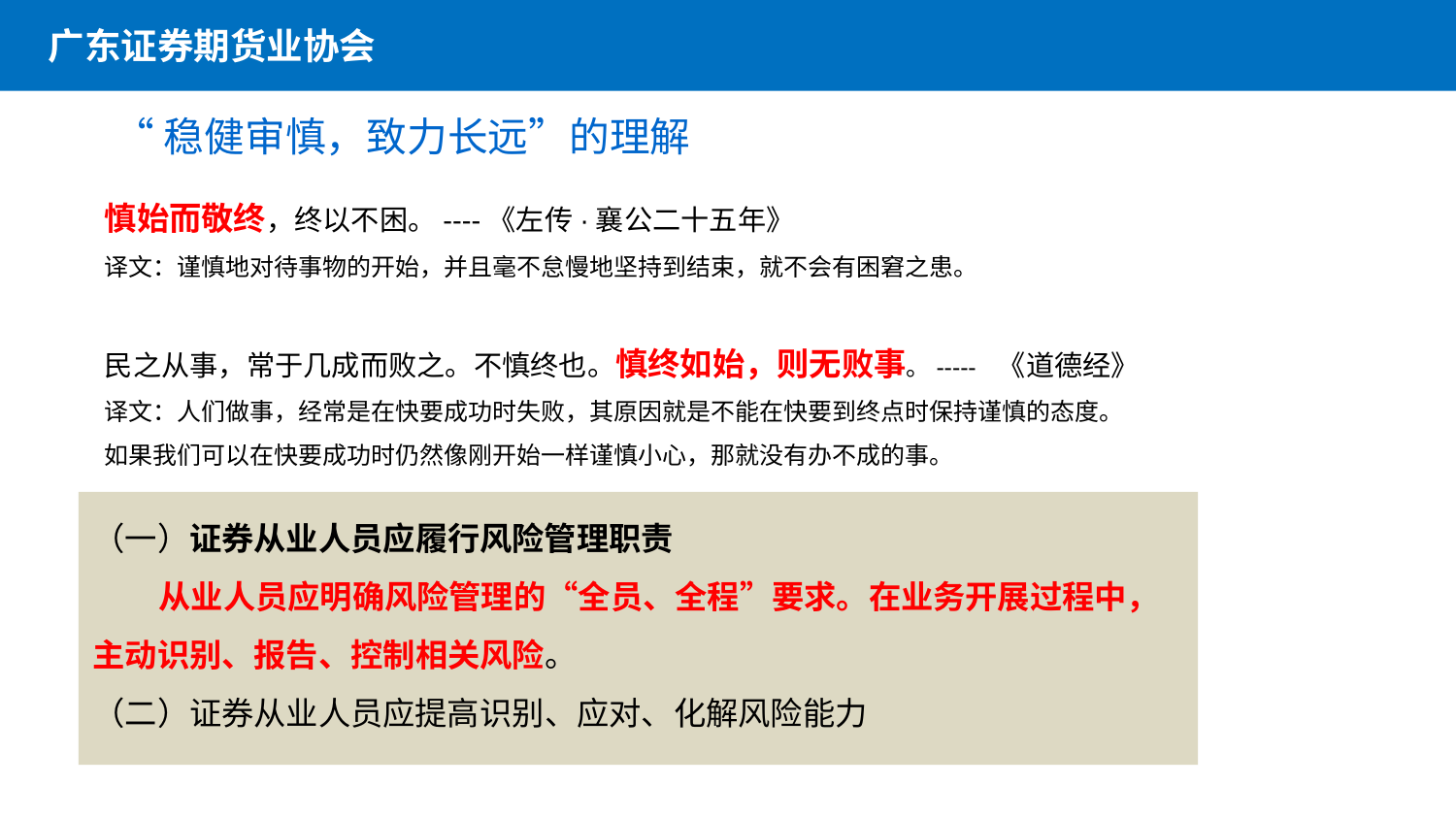

广东证券期货业协会
 “稳健审慎，致力长远”的理解

慎始而敬终，终以不困。----《左传·襄公二十五年》
译文：谨慎地对待事物的开始，并且毫不怠慢地坚持到结束，就不会有困窘之患。

民之从事，常于几成而败之。不慎终也。慎终如始，则无败事。-----  《道德经》
译文：人们做事，经常是在快要成功时失败，其原因就是不能在快要到终点时保持谨慎的态度。
如果我们可以在快要成功时仍然像刚开始一样谨慎小心，那就没有办不成的事。

（一）证券从业人员应履行风险管理职责
        从业人员应明确风险管理的“全员、全程”要求。在业务开展过程中，主动识别、报告、控制相关风险。
（二）证券从业人员应提高识别、应对、化解风险能力